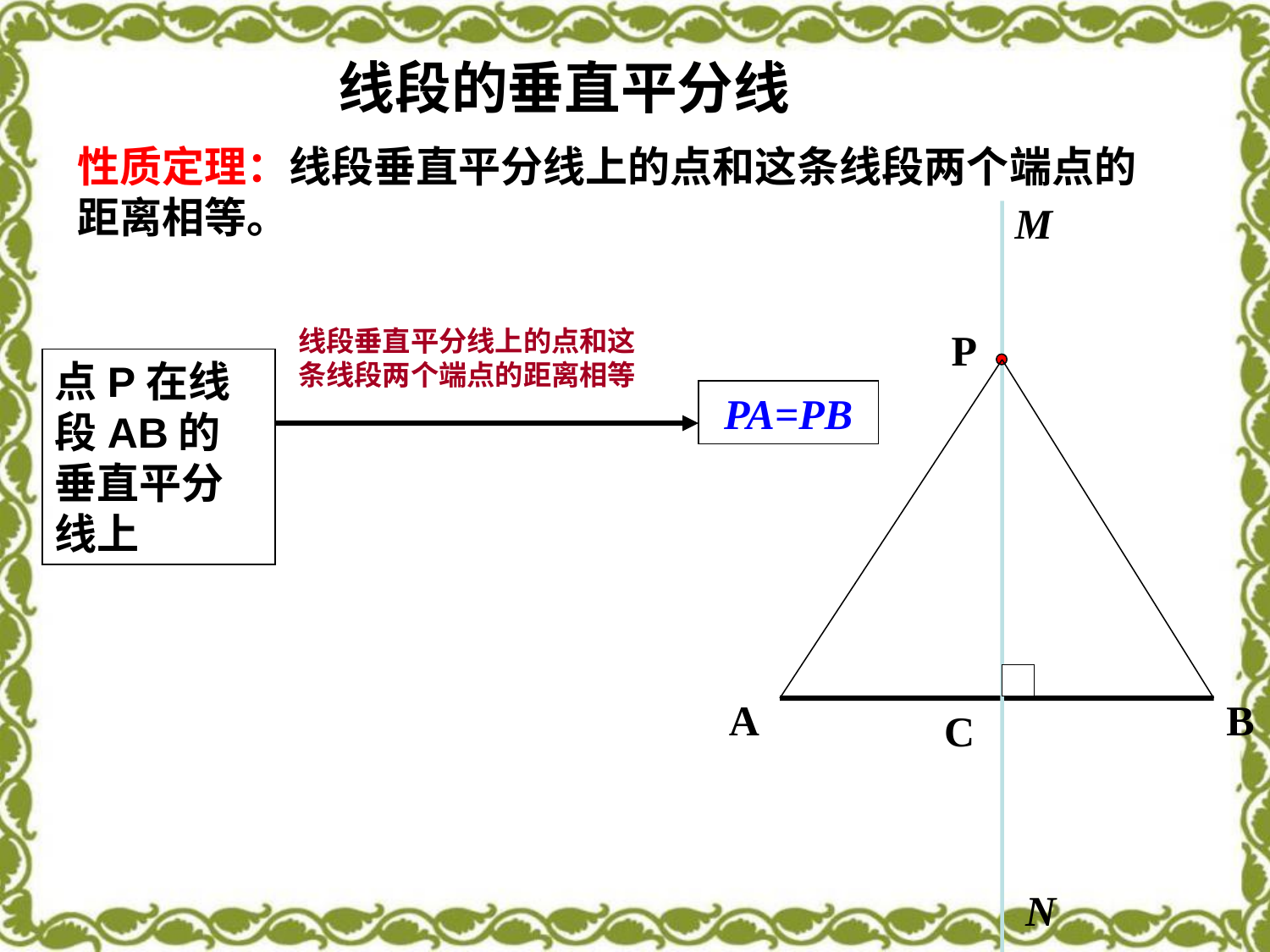

线段的垂直平分线
性质定理：线段垂直平分线上的点和这条线段两个端点的距离相等。
M
N

P

A
B

线段垂直平分线上的点和这条线段两个端点的距离相等
点P在线段AB的垂直平分线上
PA=PB

C